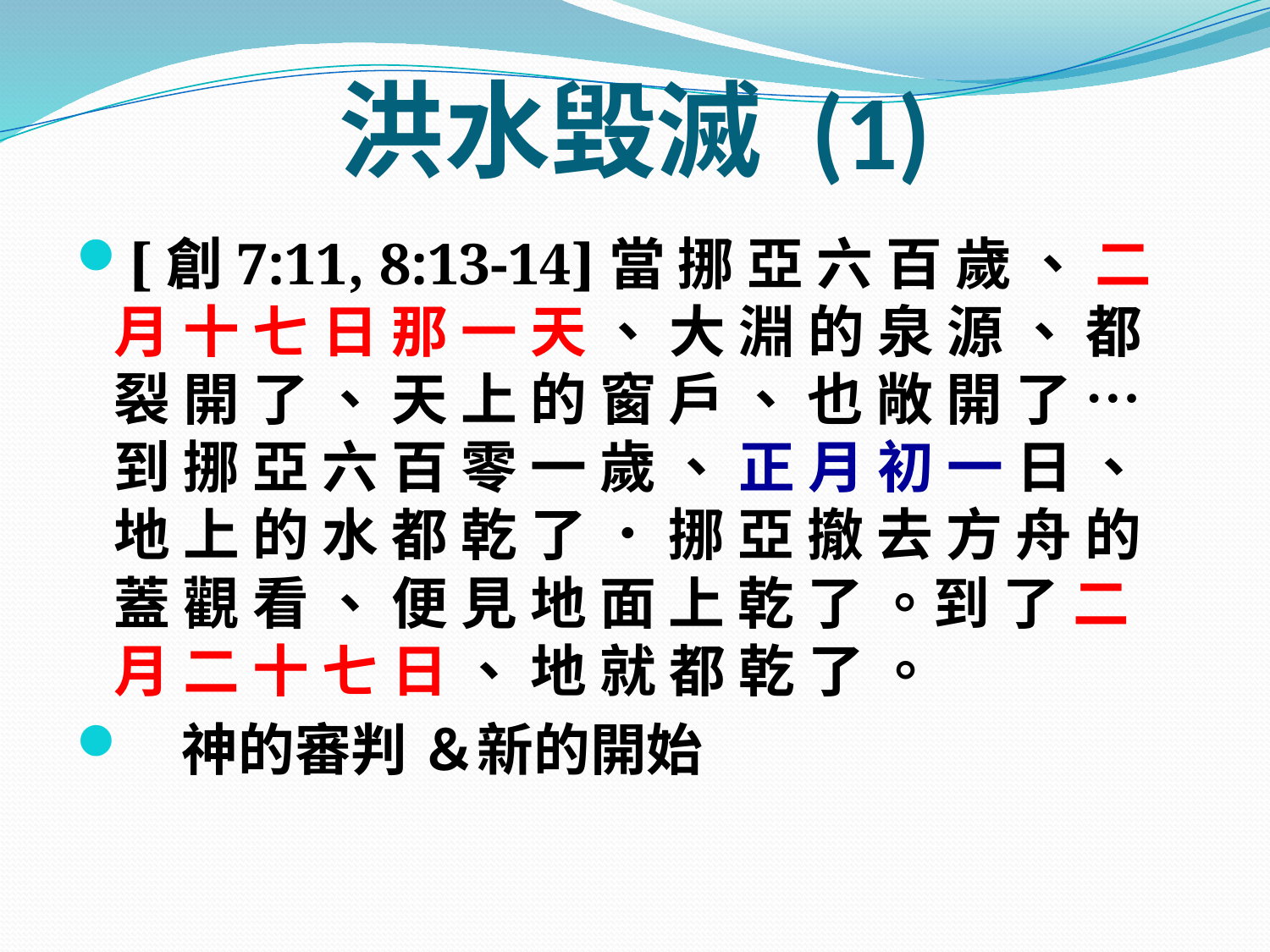

# 洪水毀滅 (1)
[創7:11, 8:13-14]當 挪 亞 六 百 歲 、 二 月 十 七 日 那 一 天 、 大 淵 的 泉 源 、 都 裂 開 了 、 天 上 的 窗 戶 、 也 敞 開 了 … 到 挪 亞 六 百 零 一 歲 、 正 月 初 一 日 、 地 上 的 水 都 乾 了 ． 挪 亞 撤 去 方 舟 的 蓋 觀 看 、 便 見 地 面 上 乾 了 。到 了 二 月 二 十 七 日 、 地 就 都 乾 了 。
   神的審判 ＆新的開始